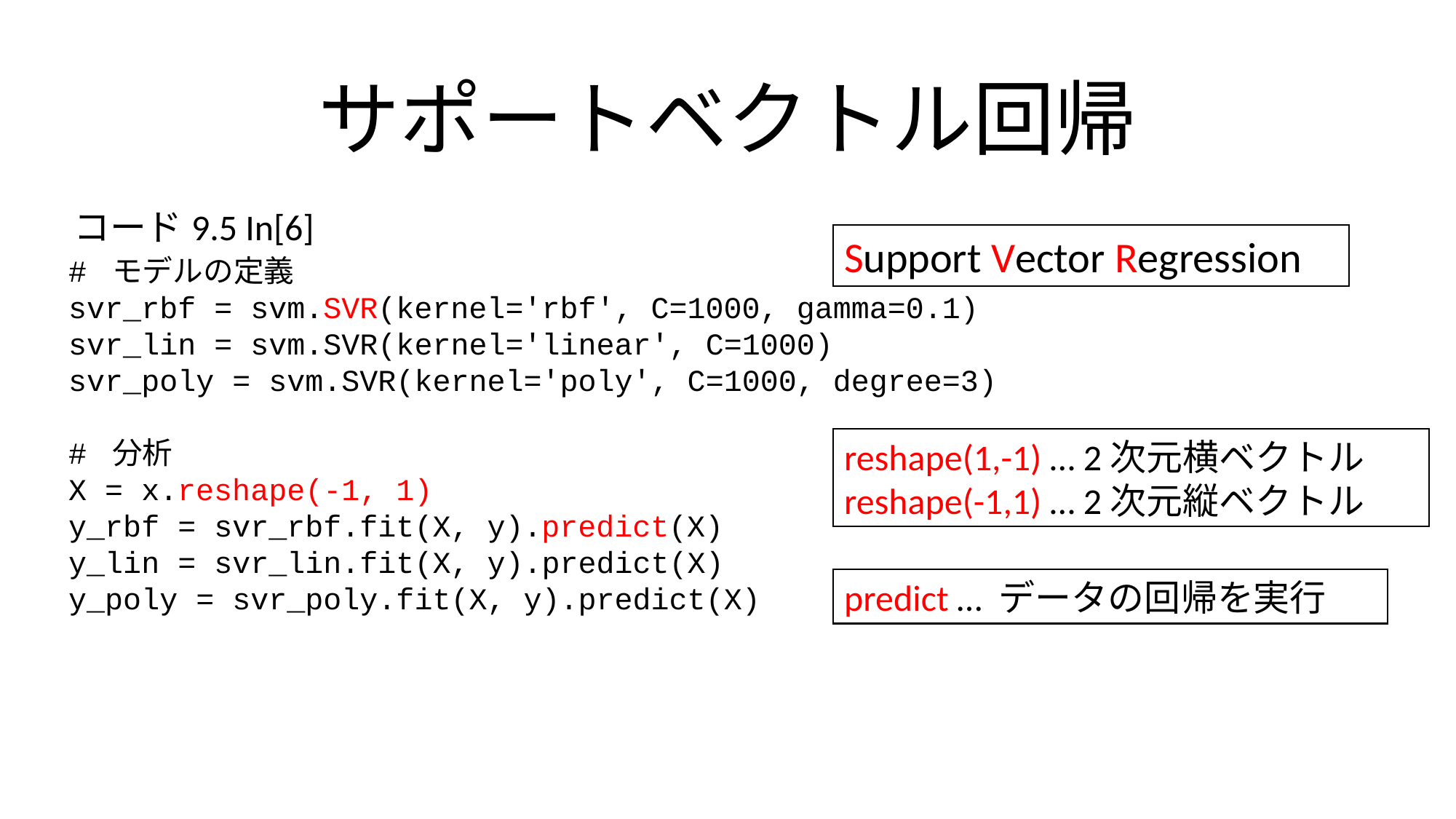

# サポートベクトル回帰
コード9.5 In[6]
Support Vector Regression
# モデルの定義
svr_rbf = svm.SVR(kernel='rbf', C=1000, gamma=0.1)
svr_lin = svm.SVR(kernel='linear', C=1000)
svr_poly = svm.SVR(kernel='poly', C=1000, degree=3)

# 分析
X = x.reshape(-1, 1)
y_rbf = svr_rbf.fit(X, y).predict(X)
y_lin = svr_lin.fit(X, y).predict(X)
y_poly = svr_poly.fit(X, y).predict(X)
reshape(1,-1) … 2次元横ベクトル
reshape(-1,1) … 2次元縦ベクトル
predict … データの回帰を実行